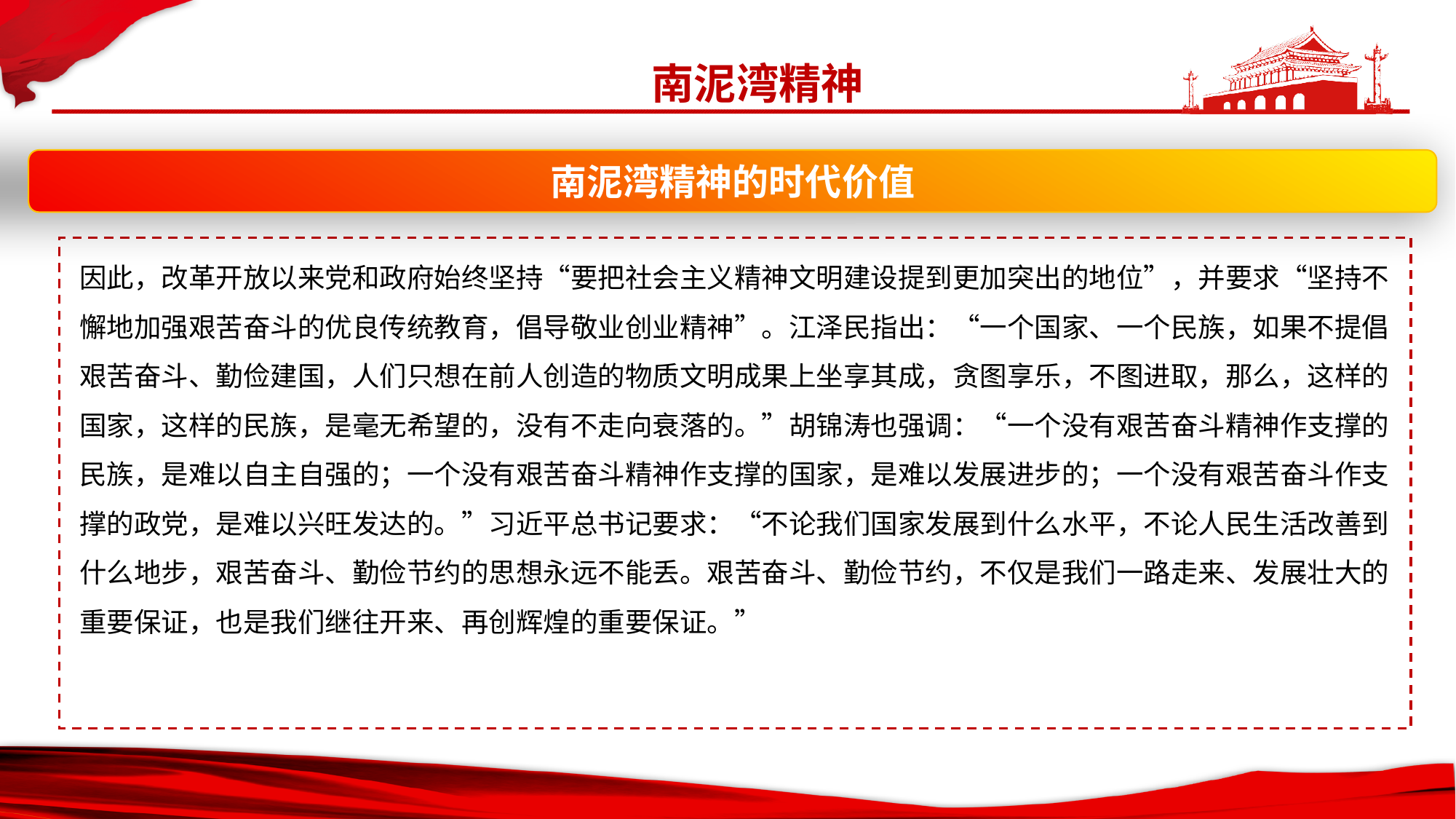

南泥湾精神
南泥湾精神的时代价值

因此，改革开放以来党和政府始终坚持“要把社会主义精神文明建设提到更加突出的地位”，并要求“坚持不懈地加强艰苦奋斗的优良传统教育，倡导敬业创业精神”。江泽民指出：“一个国家、一个民族，如果不提倡艰苦奋斗、勤俭建国，人们只想在前人创造的物质文明成果上坐享其成，贪图享乐，不图进取，那么，这样的国家，这样的民族，是毫无希望的，没有不走向衰落的。”胡锦涛也强调：“一个没有艰苦奋斗精神作支撑的民族，是难以自主自强的；一个没有艰苦奋斗精神作支撑的国家，是难以发展进步的；一个没有艰苦奋斗作支撑的政党，是难以兴旺发达的。”习近平总书记要求：“不论我们国家发展到什么水平，不论人民生活改善到什么地步，艰苦奋斗、勤俭节约的思想永远不能丢。艰苦奋斗、勤俭节约，不仅是我们一路走来、发展壮大的重要保证，也是我们继往开来、再创辉煌的重要保证。”